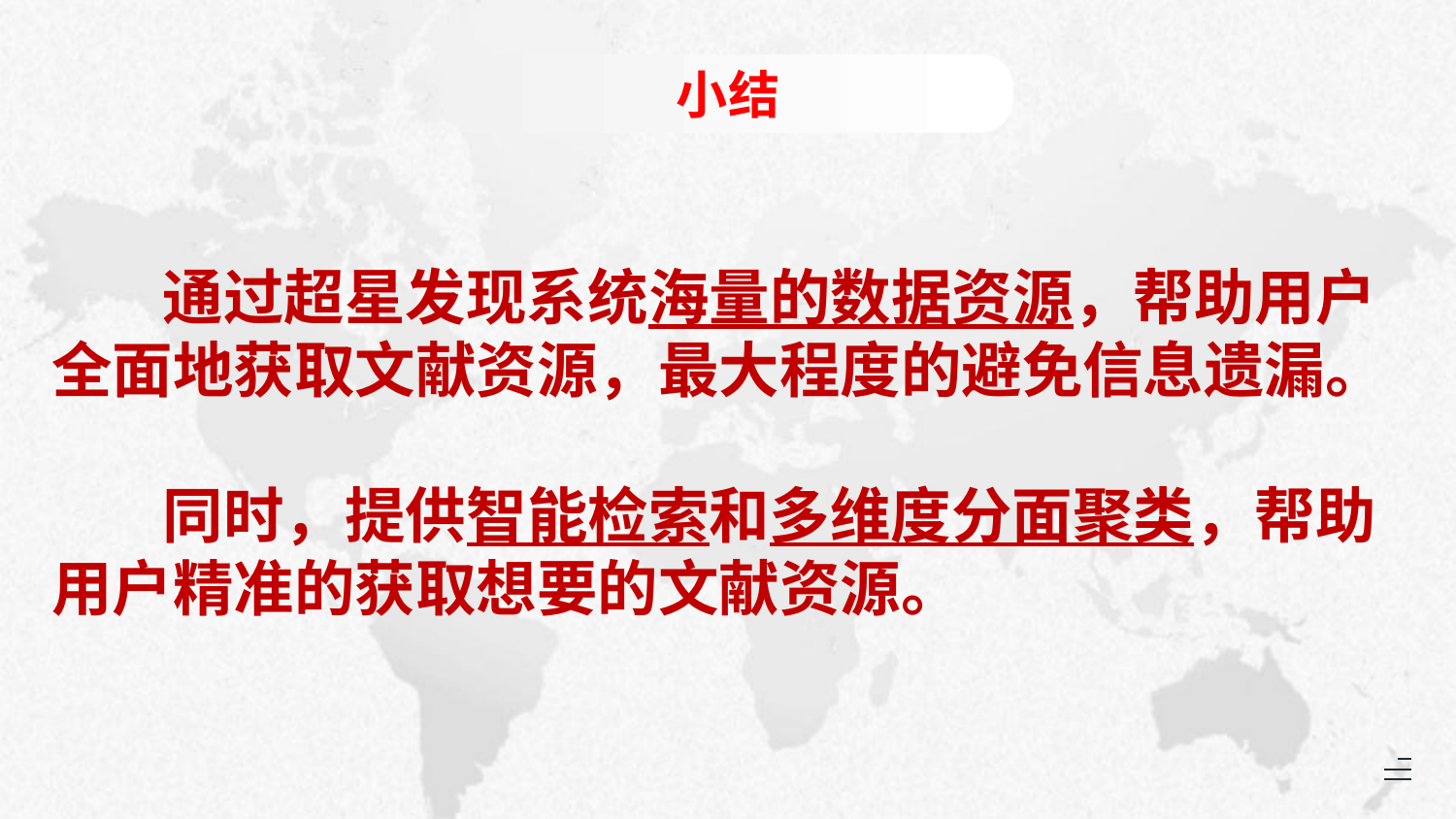

小结
       通过超星发现系统海量的数据资源，帮助用户全面地获取文献资源，最大程度的避免信息遗漏。

       同时，提供智能检索和多维度分面聚类，帮助用户精准的获取想要的文献资源。